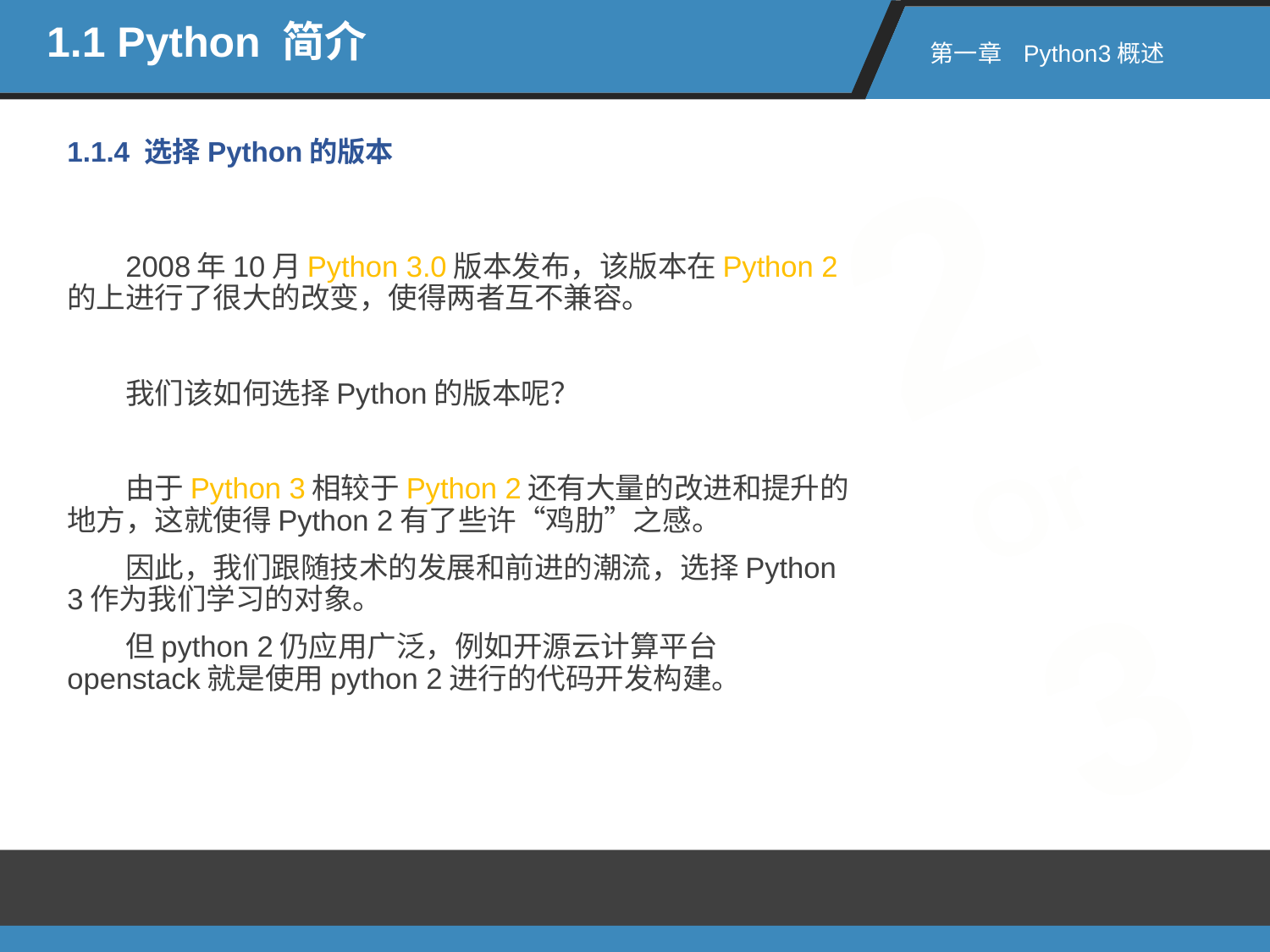

1.1 Python 简介

第一章   Python3概述
2
Or
3
1.1.4 选择Python的版本
2008年10月Python 3.0版本发布，该版本在Python 2的上进行了很大的改变，使得两者互不兼容。

我们该如何选择Python的版本呢？

由于Python 3相较于Python 2还有大量的改进和提升的地方，这就使得Python 2有了些许“鸡肋”之感。
因此，我们跟随技术的发展和前进的潮流，选择Python 3作为我们学习的对象。
但python 2仍应用广泛，例如开源云计算平台openstack就是使用python 2进行的代码开发构建。